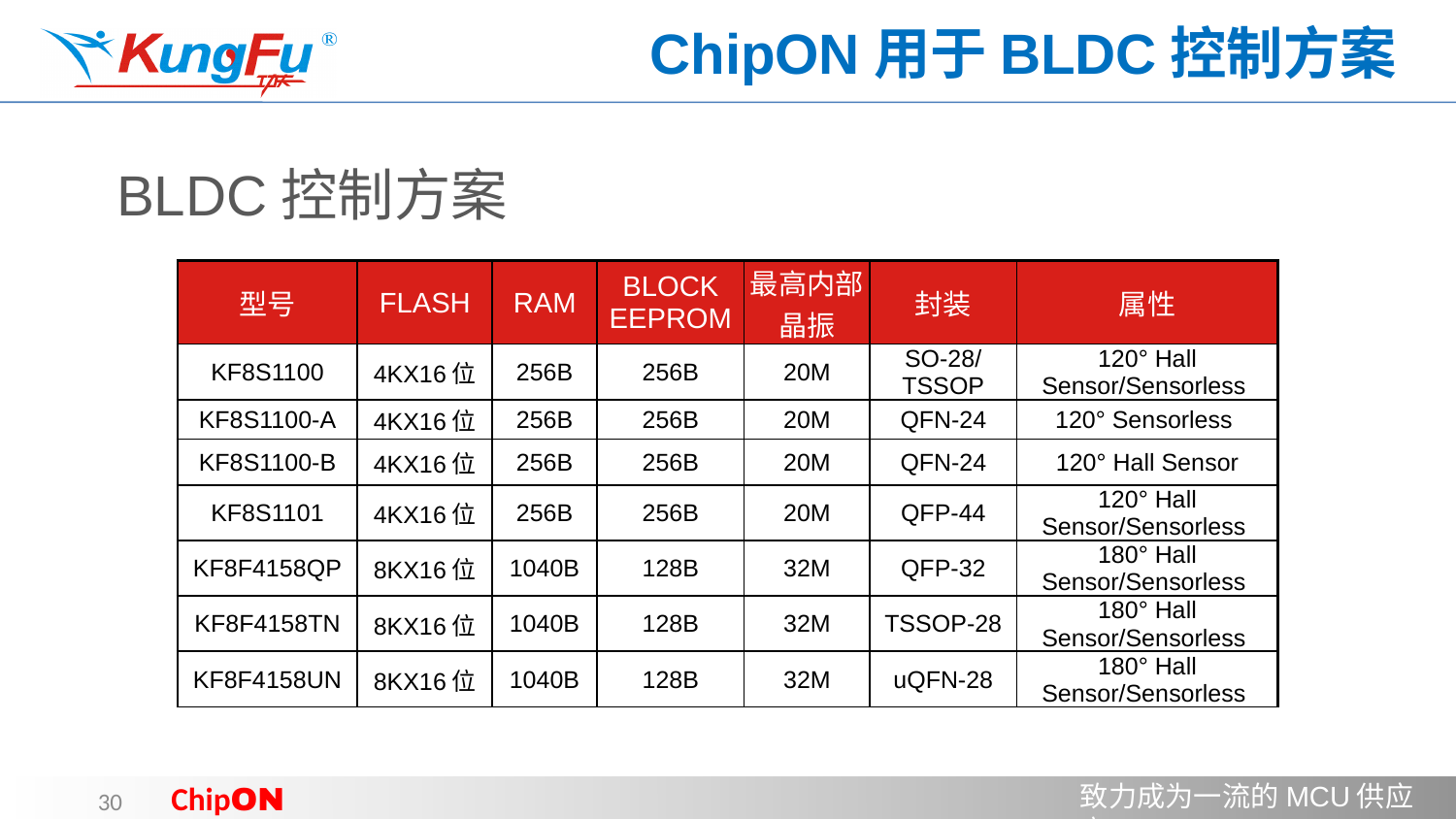

# ChipON用于BLDC控制方案
BLDC控制方案

| 型号 | FLASH | RAM | BLOCK EEPROM | 最高内部晶振 | 封装 | 属性 |
| --- | --- | --- | --- | --- | --- | --- |
| KF8S1100 | 4KX16位 | 256B | 256B | 20M | SO-28/TSSOP | 120° Hall Sensor/Sensorless |
| KF8S1100-A | 4KX16位 | 256B | 256B | 20M | QFN-24 | 120° Sensorless |
| KF8S1100-B | 4KX16位 | 256B | 256B | 20M | QFN-24 | 120° Hall Sensor |
| KF8S1101 | 4KX16位 | 256B | 256B | 20M | QFP-44 | 120° Hall Sensor/Sensorless |
| KF8F4158QP | 8KX16位 | 1040B | 128B | 32M | QFP-32 | 180° Hall Sensor/Sensorless |
| KF8F4158TN | 8KX16位 | 1040B | 128B | 32M | TSSOP-28 | 180° Hall Sensor/Sensorless |
| KF8F4158UN | 8KX16位 | 1040B | 128B | 32M | uQFN-28 | 180° Hall Sensor/Sensorless |
30